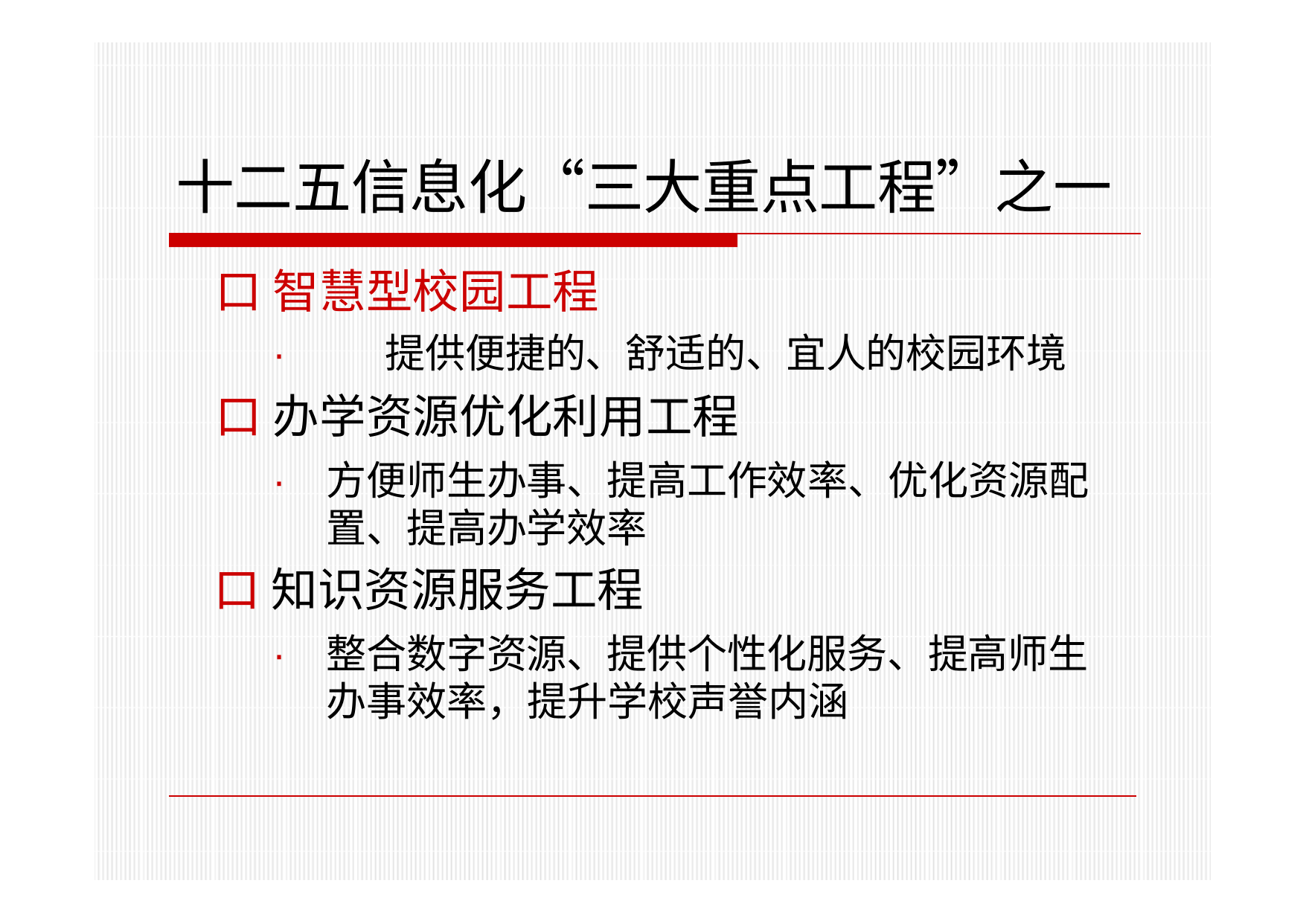

# 十二五信息化“三大重点工程”之一

口 智慧型校园工程

·	提供便捷的、舒适的、宜人的校园环境

口 办学资源优化利用工程

·	方便师生办事、提高工作效率、优化资源配 置、提高办学效率

口 知识资源服务工程

·	整合数字资源、提供个性化服务、提高师生 办事效率，提升学校声誉内涵